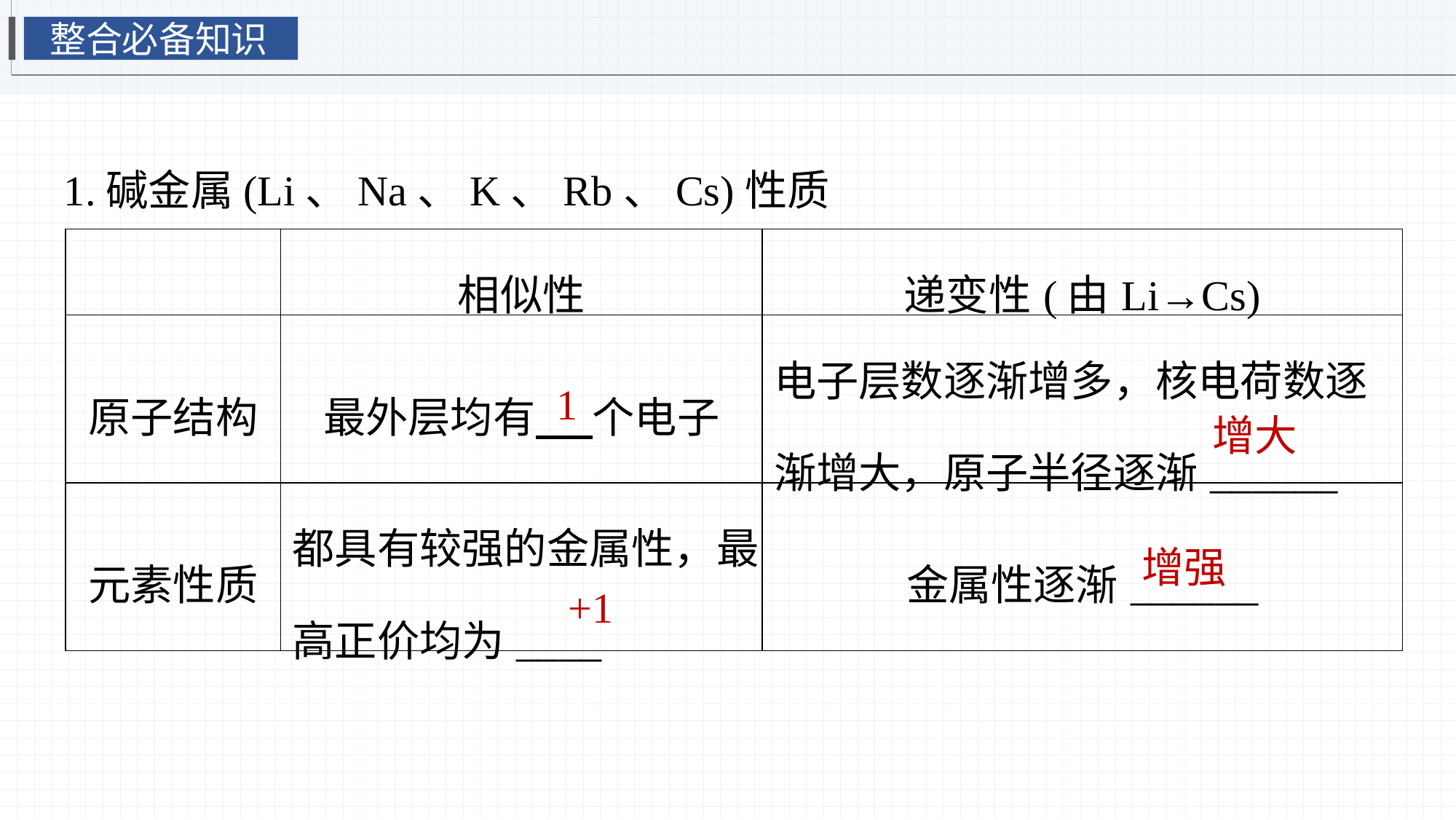

整合必备知识

1.碱金属(Li、Na、K、Rb、Cs)性质
|  | 相似性 | 递变性(由Li→Cs) |
| --- | --- | --- |
| 原子结构 | 最外层均有 个电子 | 电子层数逐渐增多，核电荷数逐渐增大，原子半径逐渐\_\_\_\_\_\_ |
| 元素性质 | 都具有较强的金属性，最高正价均为\_\_\_\_ | 金属性逐渐\_\_\_\_\_\_ |
1
增大
增强
+1